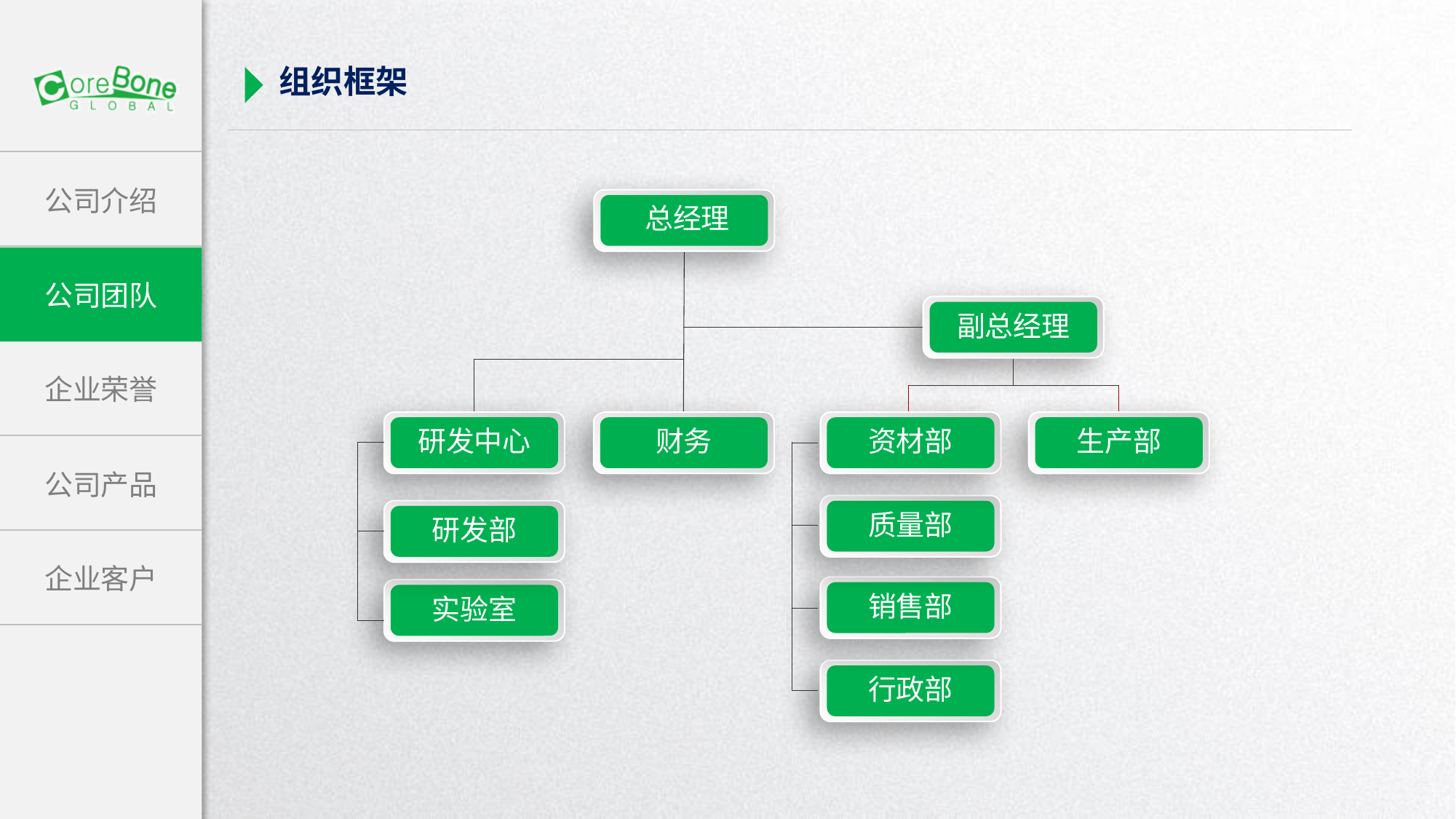

组织框架

总经理

副总经理
添加标题

研发中心

财务

资材部

生产部

质量部

研发部

销售部

实验室

行政部